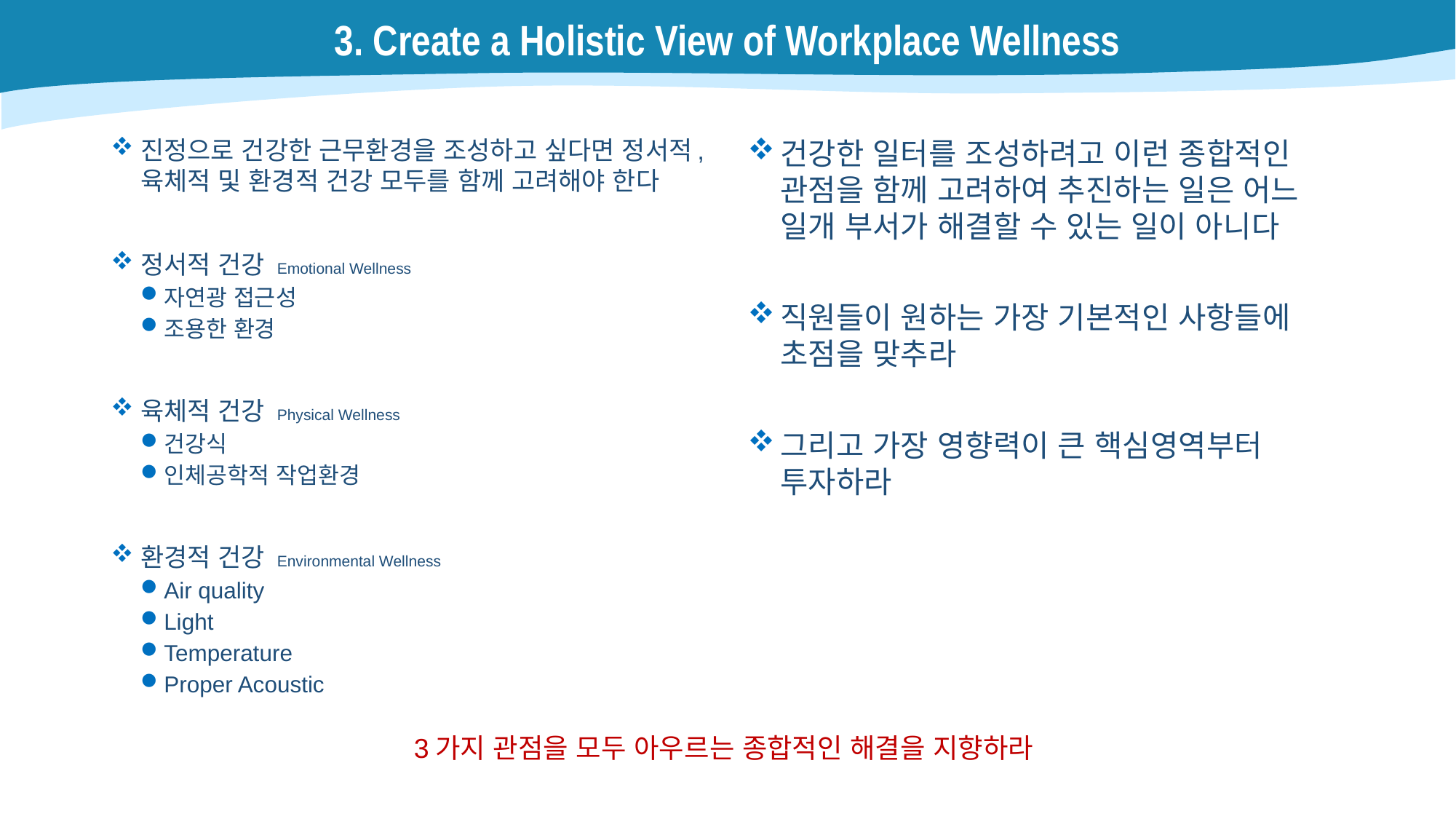

# 3. Create a Holistic View of Workplace Wellness
진정으로 건강한 근무환경을 조성하고 싶다면 정서적, 육체적 및 환경적 건강 모두를 함께 고려해야 한다

정서적 건강 Emotional Wellness
자연광 접근성
조용한 환경

육체적 건강 Physical Wellness
건강식
인체공학적 작업환경

환경적 건강 Environmental Wellness
Air quality
Light
Temperature
Proper Acoustic
건강한 일터를 조성하려고 이런 종합적인 관점을 함께 고려하여 추진하는 일은 어느 일개 부서가 해결할 수 있는 일이 아니다

직원들이 원하는 가장 기본적인 사항들에 초점을 맞추라

그리고 가장 영향력이 큰 핵심영역부터 투자하라
3가지 관점을 모두 아우르는 종합적인 해결을 지향하라